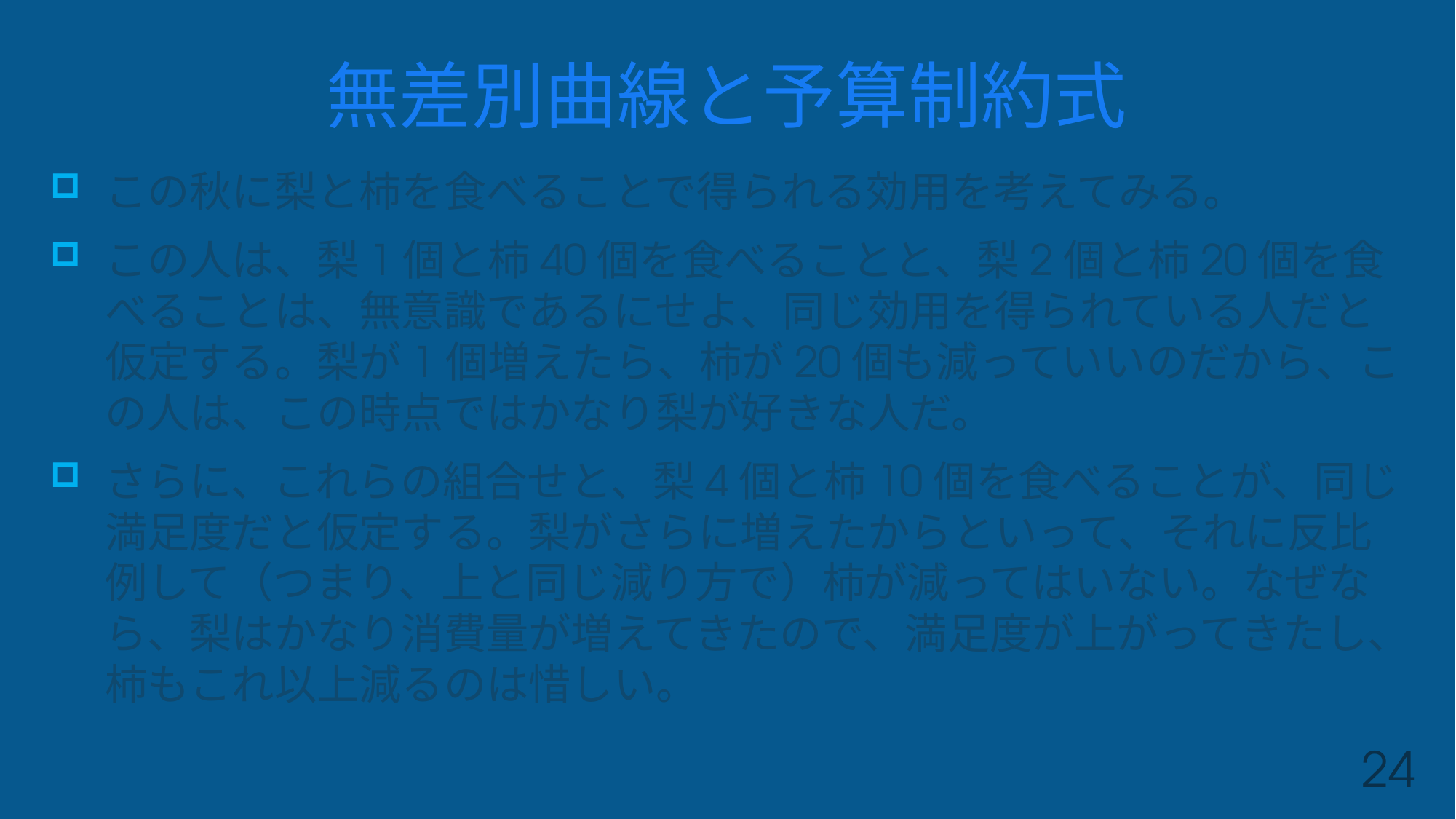

# 無差別曲線と予算制約式
この秋に梨と柿を食べることで得られる効用を考えてみる。
この人は、梨1個と柿40個を食べることと、梨2個と柿20個を食べることは、無意識であるにせよ、同じ効用を得られている人だと仮定する。梨が1個増えたら、柿が20個も減っていいのだから、この人は、この時点ではかなり梨が好きな人だ。
さらに、これらの組合せと、梨4個と柿10個を食べることが、同じ満足度だと仮定する。梨がさらに増えたからといって、それに反比例して（つまり、上と同じ減り方で）柿が減ってはいない。なぜなら、梨はかなり消費量が増えてきたので、満足度が上がってきたし、柿もこれ以上減るのは惜しい。
24